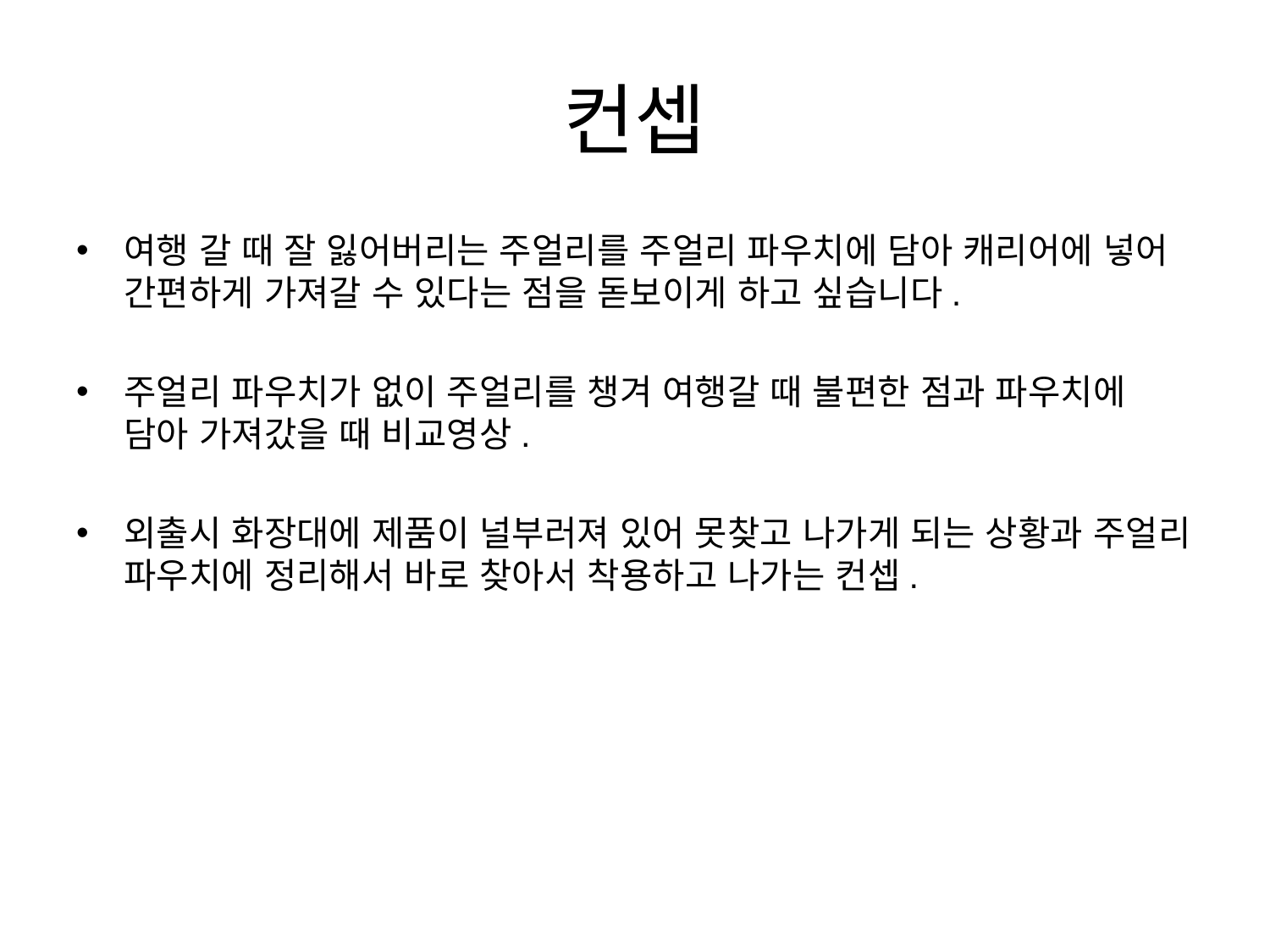

# 컨셉
여행 갈 때 잘 잃어버리는 주얼리를 주얼리 파우치에 담아 캐리어에 넣어 간편하게 가져갈 수 있다는 점을 돋보이게 하고 싶습니다.

주얼리 파우치가 없이 주얼리를 챙겨 여행갈 때 불편한 점과 파우치에 담아 가져갔을 때 비교영상.

외출시 화장대에 제품이 널부러져 있어 못찾고 나가게 되는 상황과 주얼리 파우치에 정리해서 바로 찾아서 착용하고 나가는 컨셉.